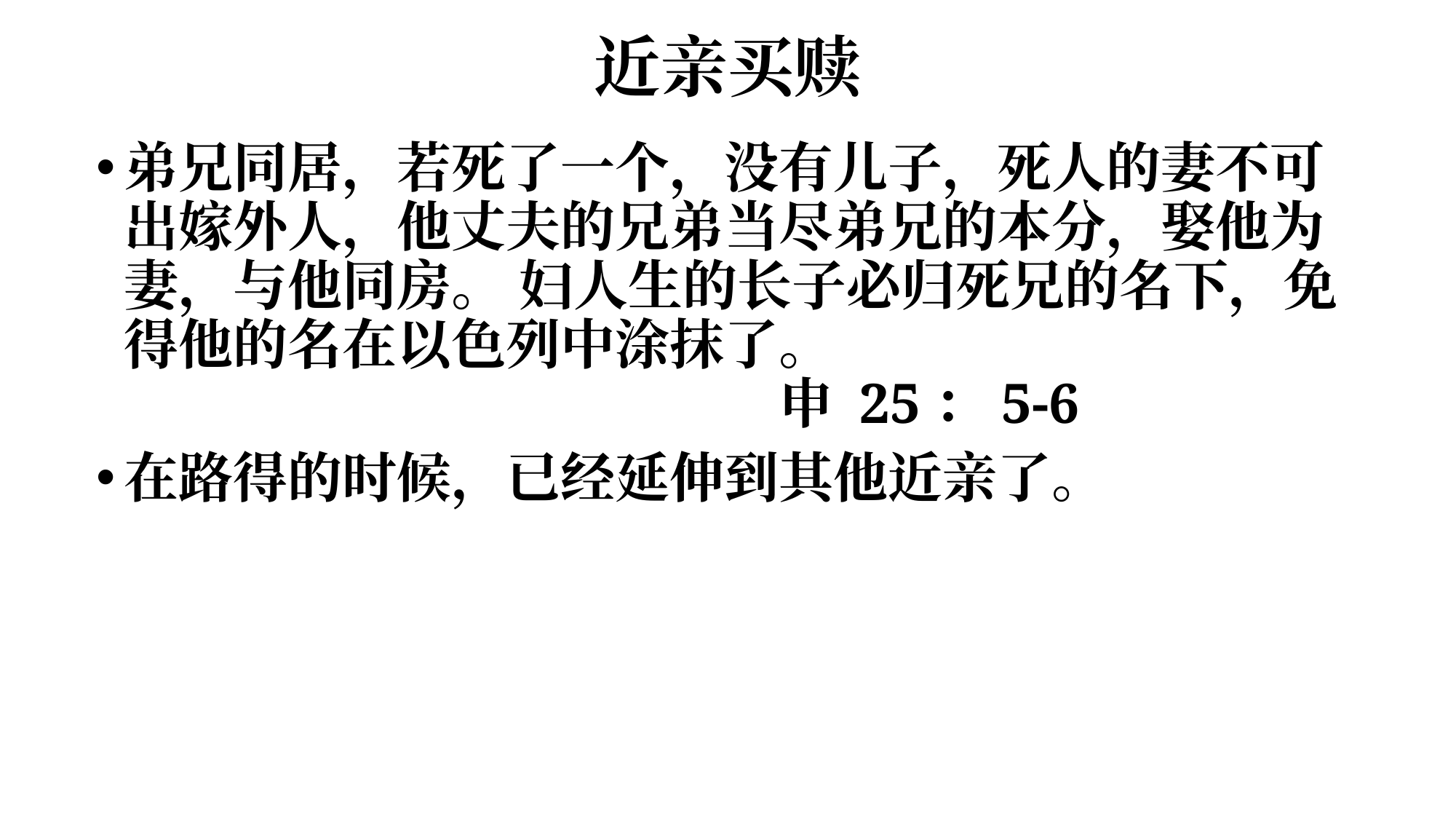

# 近亲买赎
弟兄同居，若死了一个，没有儿子，死人的妻不可出嫁外人，他丈夫的兄弟当尽弟兄的本分，娶他为妻，与他同房。 妇人生的长子必归死兄的名下，免得他的名在以色列中涂抹了。											申 25：5-6
在路得的时候，已经延伸到其他近亲了。